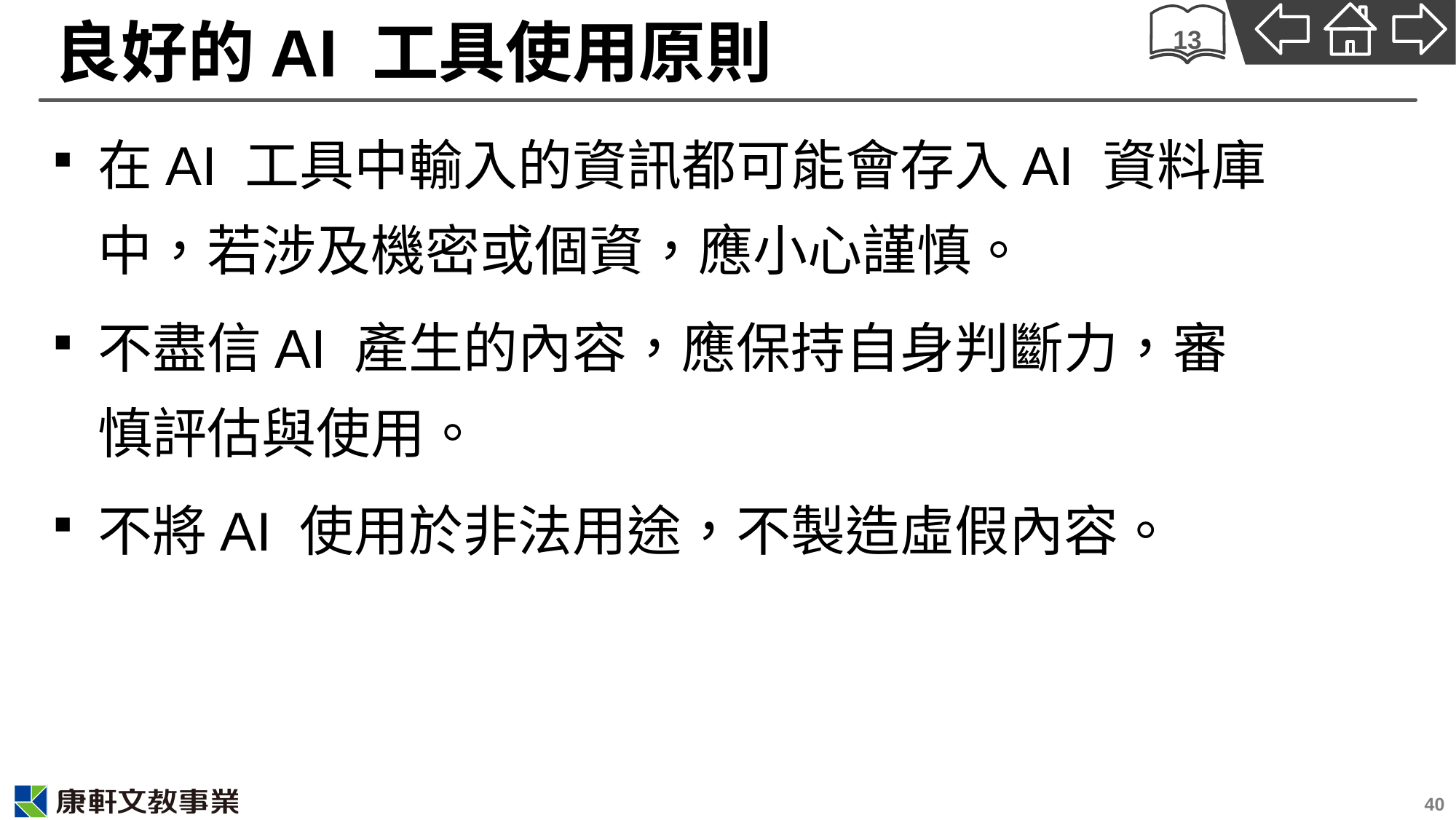

# 良好的AI 工具使用原則
13
在AI 工具中輸入的資訊都可能會存入AI 資料庫中，若涉及機密或個資，應小心謹慎。
不盡信AI 產生的內容，應保持自身判斷力，審慎評估與使用。
不將AI 使用於非法用途，不製造虛假內容。

40